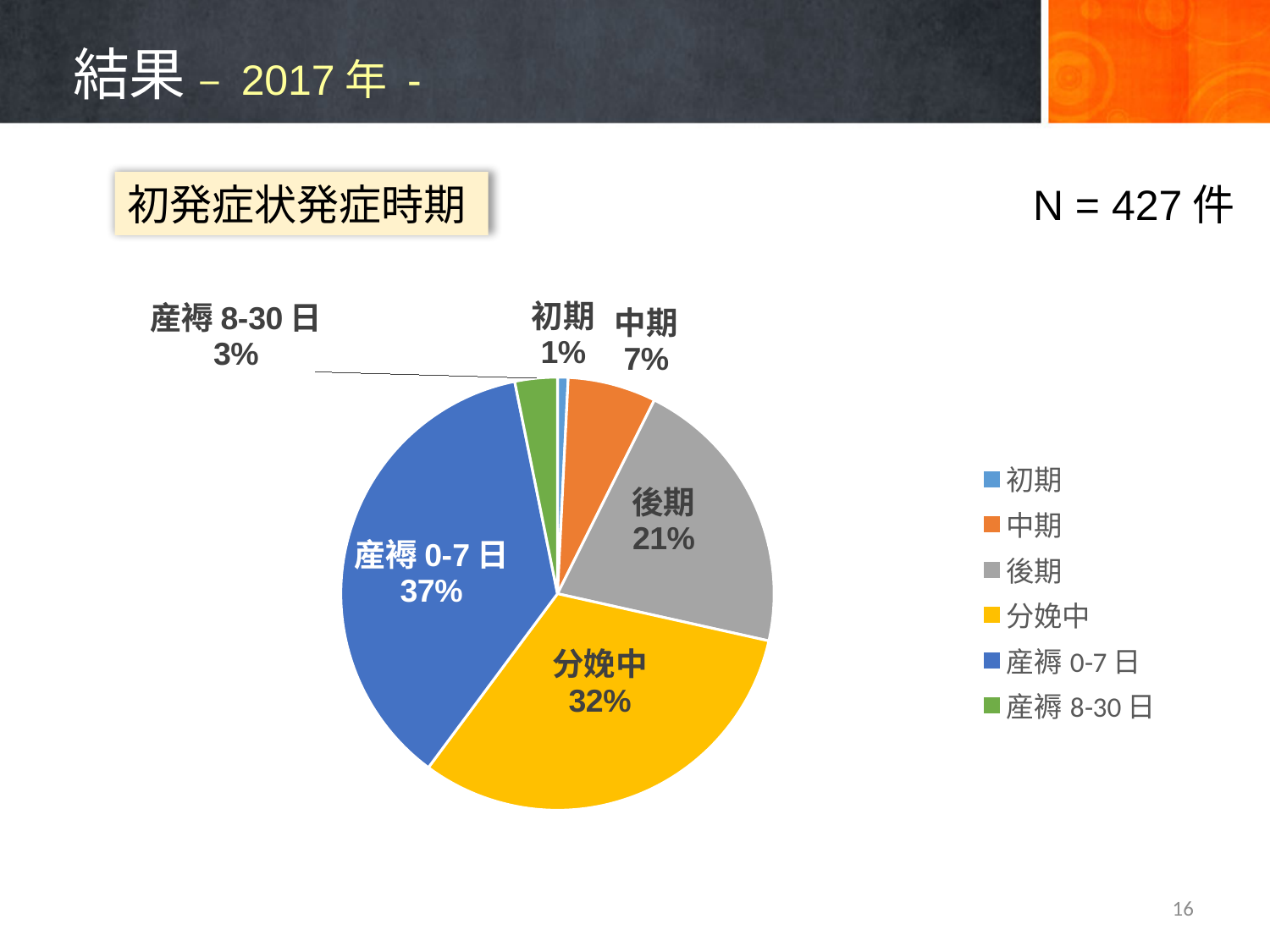

# 結果 – 2017年 -
初発症状発症時期
N = 427件

### Chart

| Category | 2018 |
|---|---|
| 初期 | 3.0 |
| 中期 | 25.0 |
| 後期 | 80.0 |
| 分娩中 | 120.0 |
| 産褥0-7日 | 139.0 |
| 産褥8-30日 | 12.0 |
16